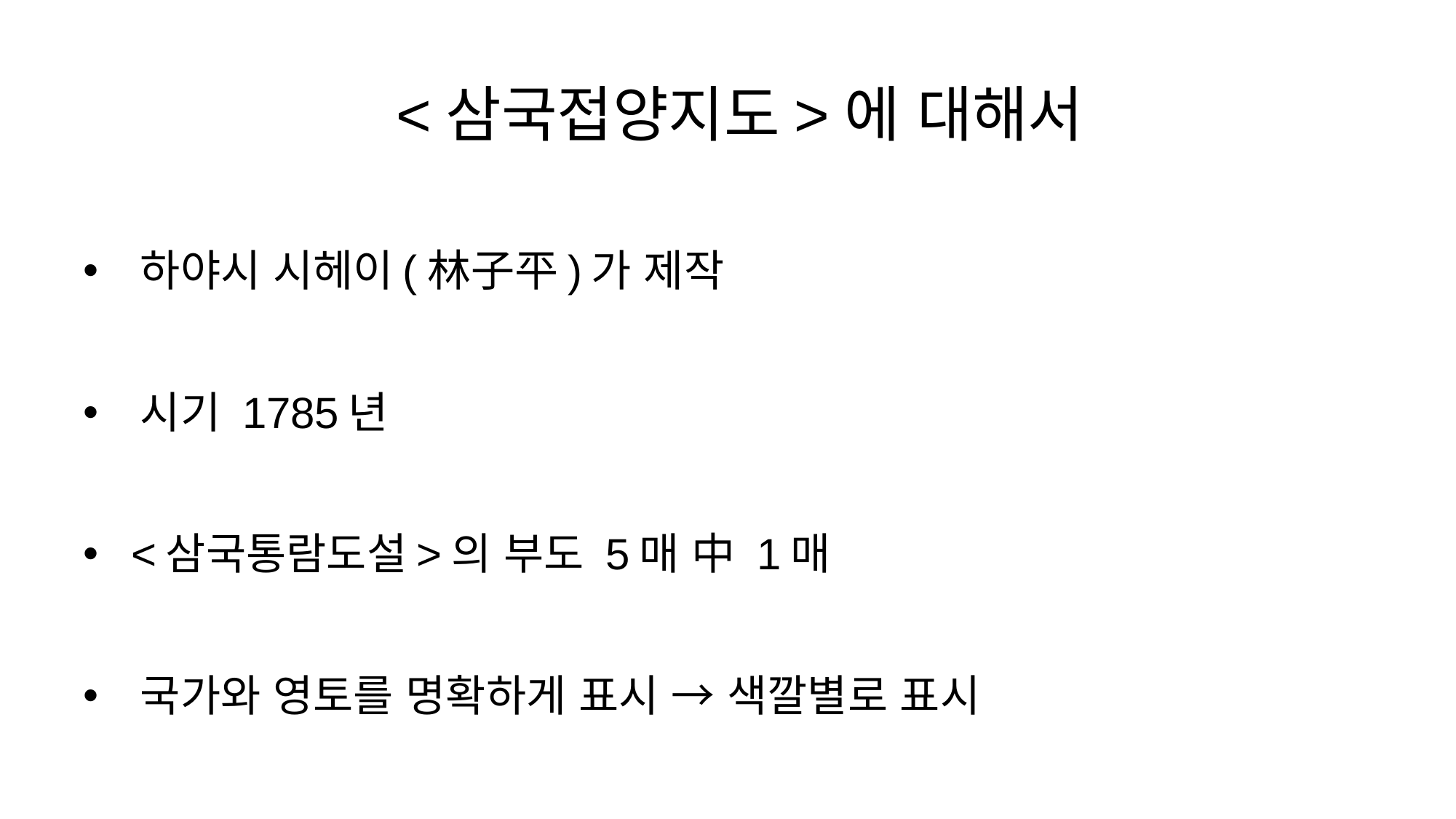

# <삼국접양지도>에 대해서

 하야시 시헤이(林子平)가 제작

 시기 1785년

 <삼국통람도설>의 부도 5매 中 1매

 국가와 영토를 명확하게 표시 → 색깔별로 표시